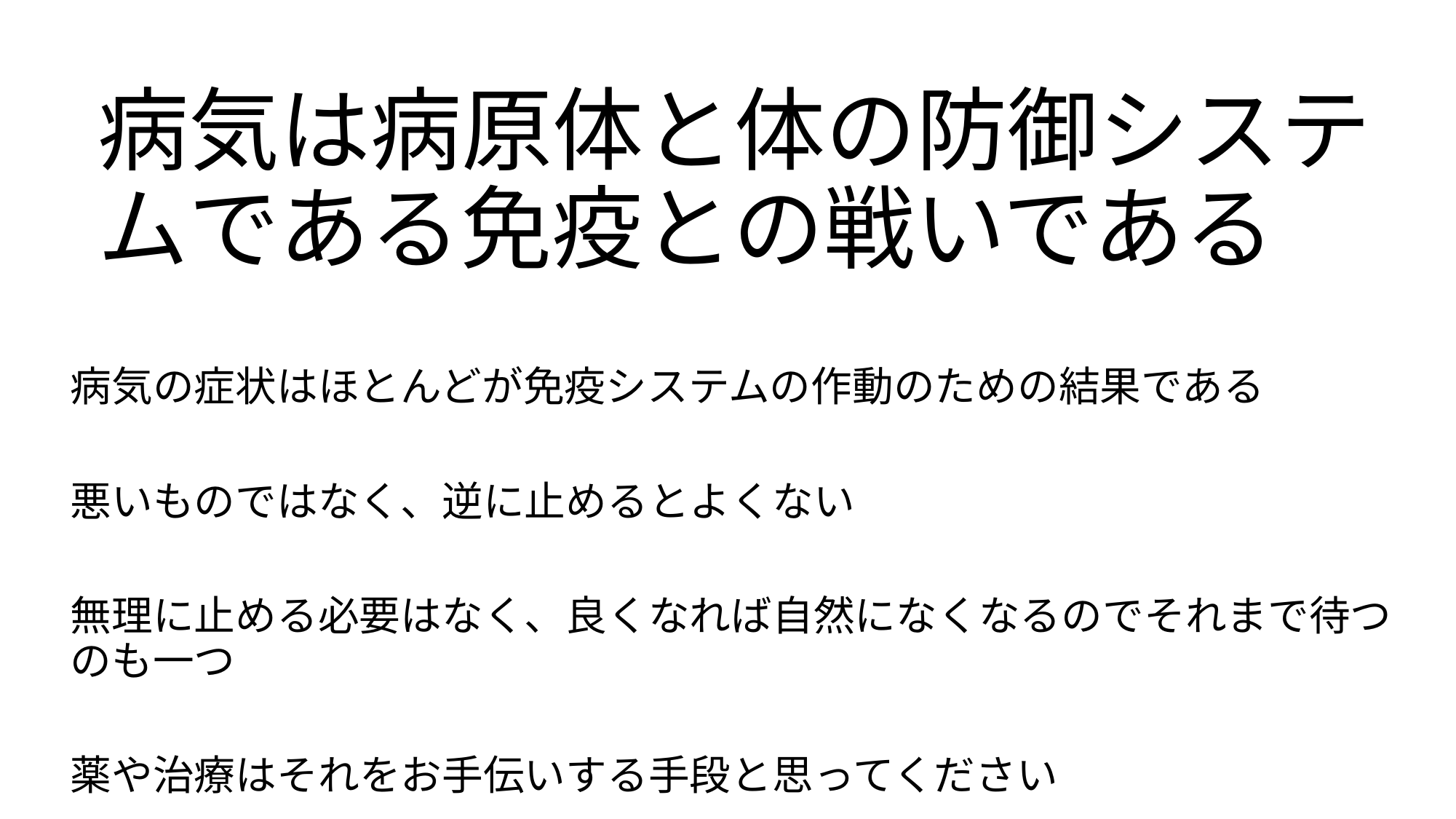

# 病気は病原体と体の防御システムである免疫との戦いである

病気の症状はほとんどが免疫システムの作動のための結果である

悪いものではなく、逆に止めるとよくない

無理に止める必要はなく、良くなれば自然になくなるのでそれまで待つのも一つ

薬や治療はそれをお手伝いする手段と思ってください